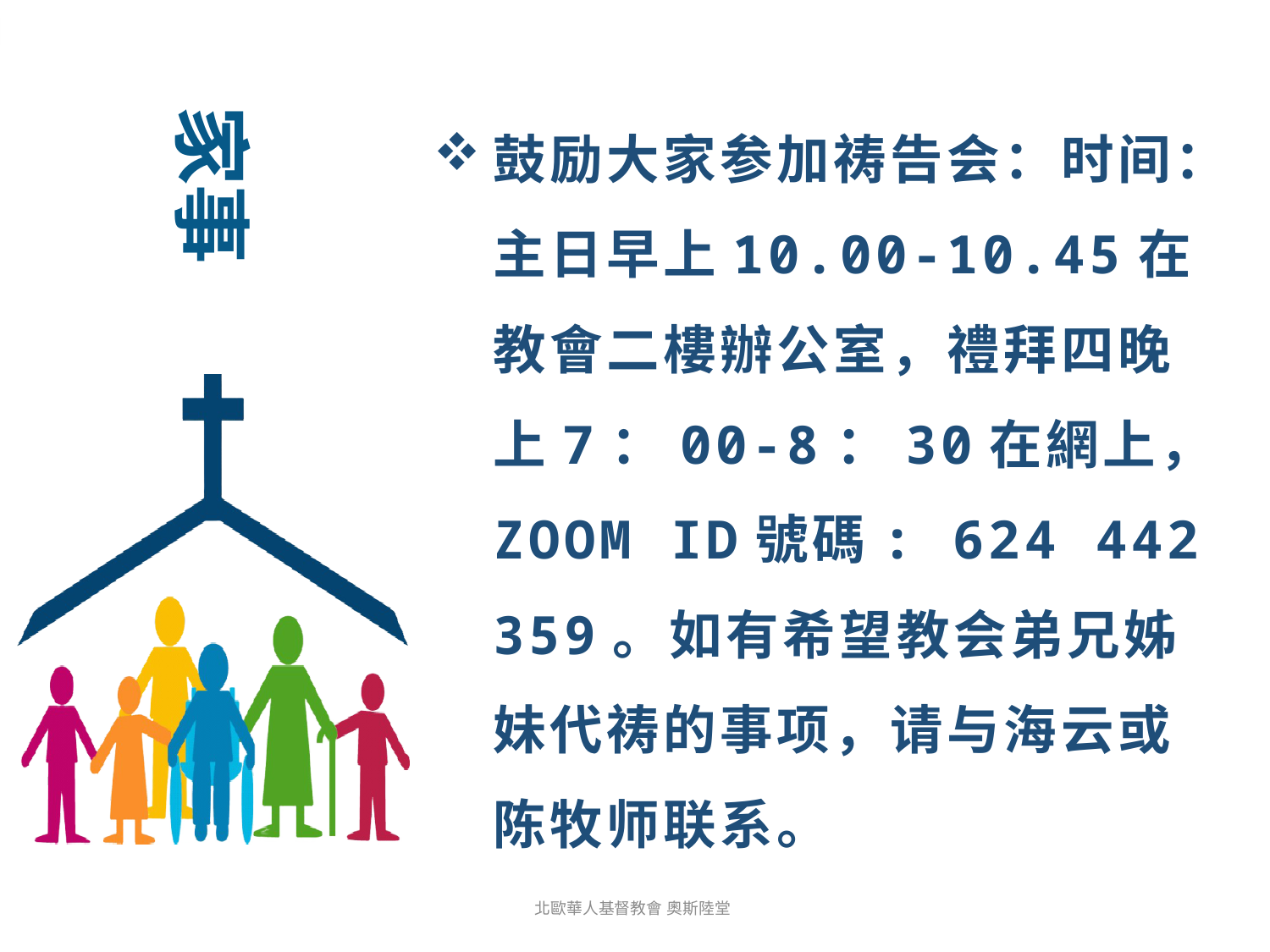

鼓励大家参加祷告会：时间：主日早上10.00-10.45在教會二樓辦公室，禮拜四晚上7：00-8：30在網上，ZOOM ID號碼: 624 442 359。如有希望教会弟兄姊妹代祷的事项，请与海云或陈牧师联系。
北歐華人基督教會 奧斯陸堂